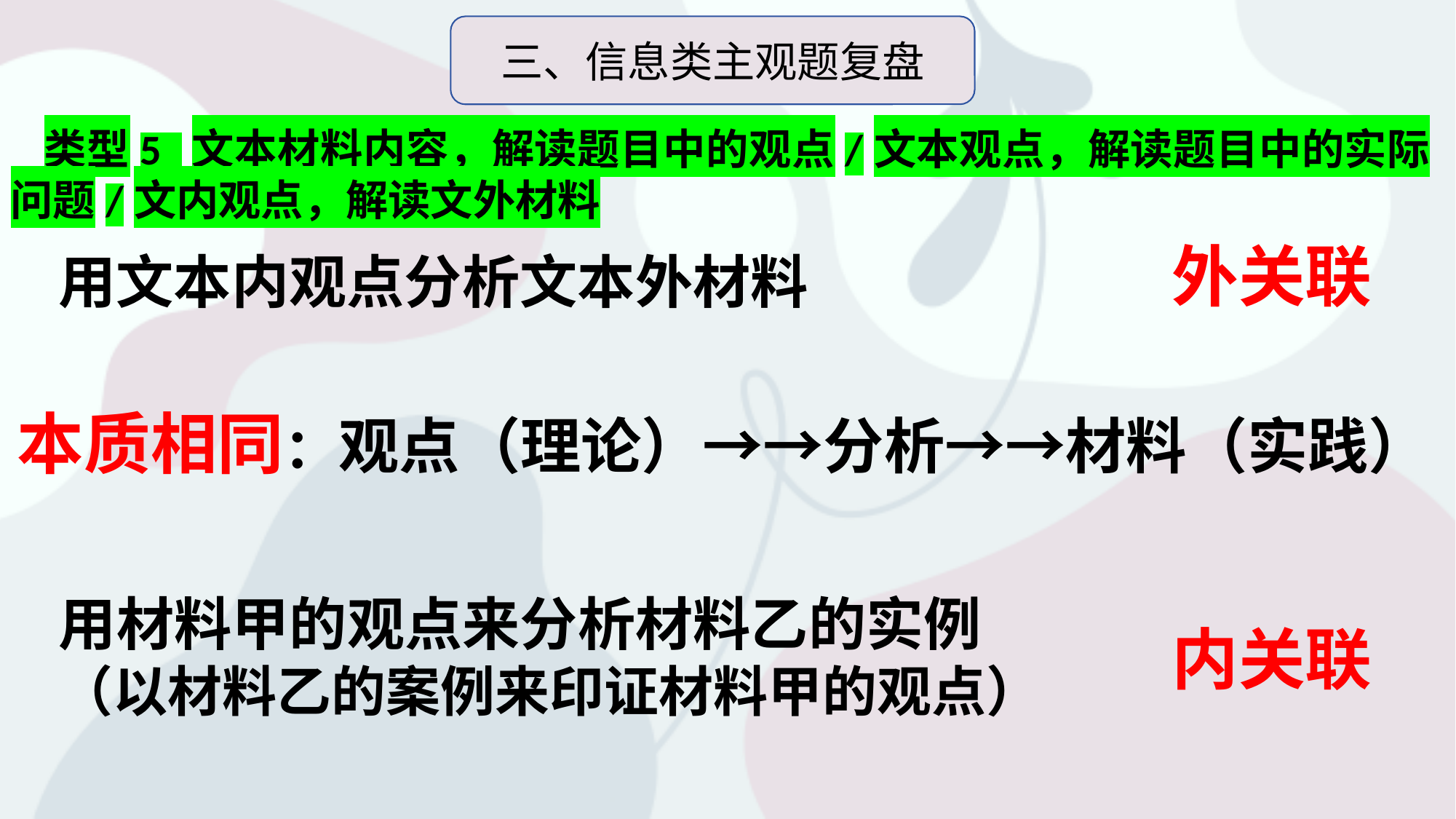

三、信息类主观题复盘
类型5  文本材料内容，解读题目中的观点/文本观点，解读题目中的实际问题/文内观点，解读文外材料
外关联
用文本内观点分析文本外材料
本质相同：观点（理论）→→分析→→材料（实践）
用材料甲的观点来分析材料乙的实例
（以材料乙的案例来印证材料甲的观点）
内关联